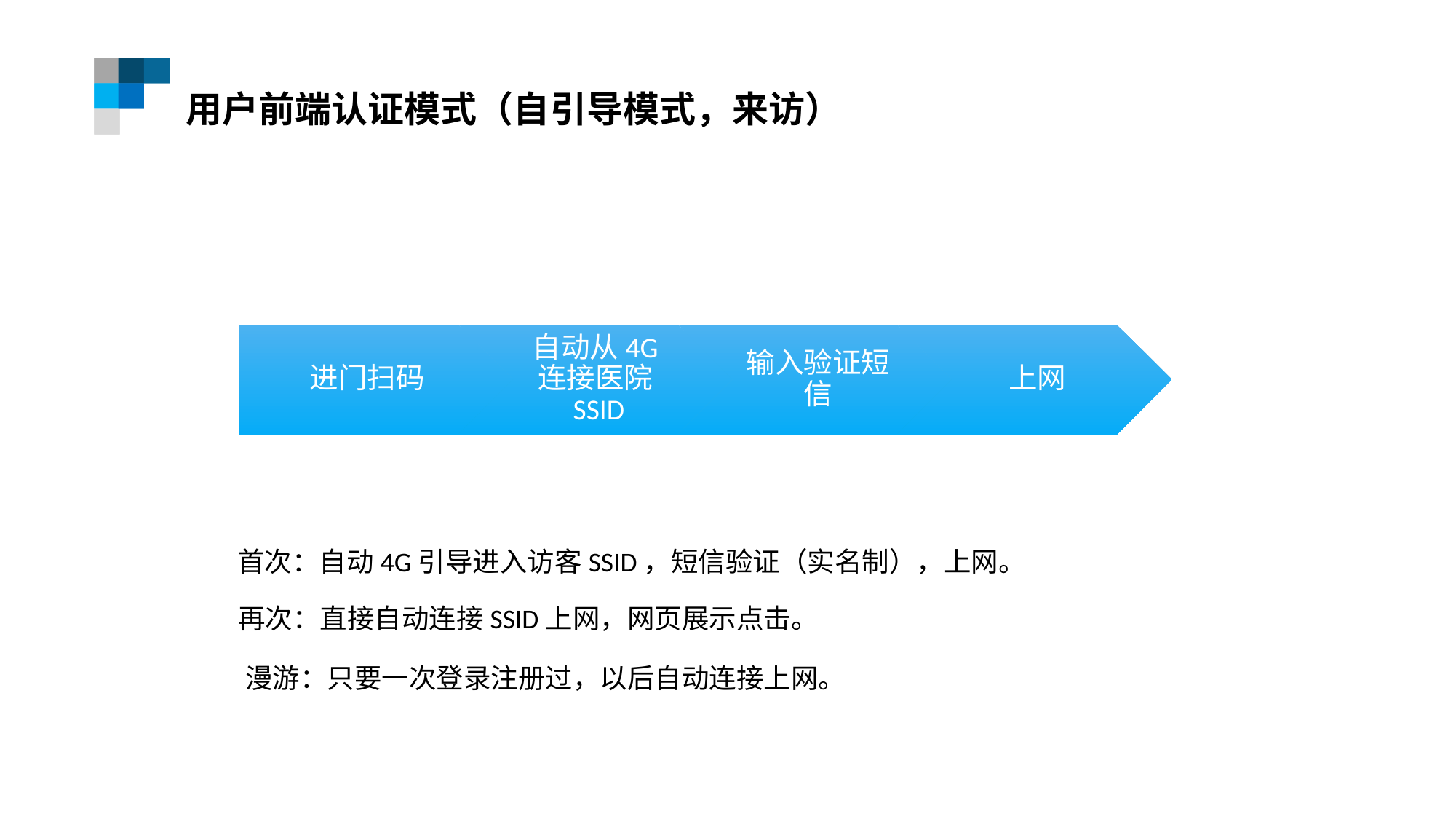

用户前端认证模式（自引导模式，来访）
进门扫码
自动从4G连接医院SSID
输入验证短信
上网

首次：自动4G引导进入访客SSID，短信验证（实名制），上网。
再次：直接自动连接SSID上网，网页展示点击。
漫游：只要一次登录注册过，以后自动连接上网。